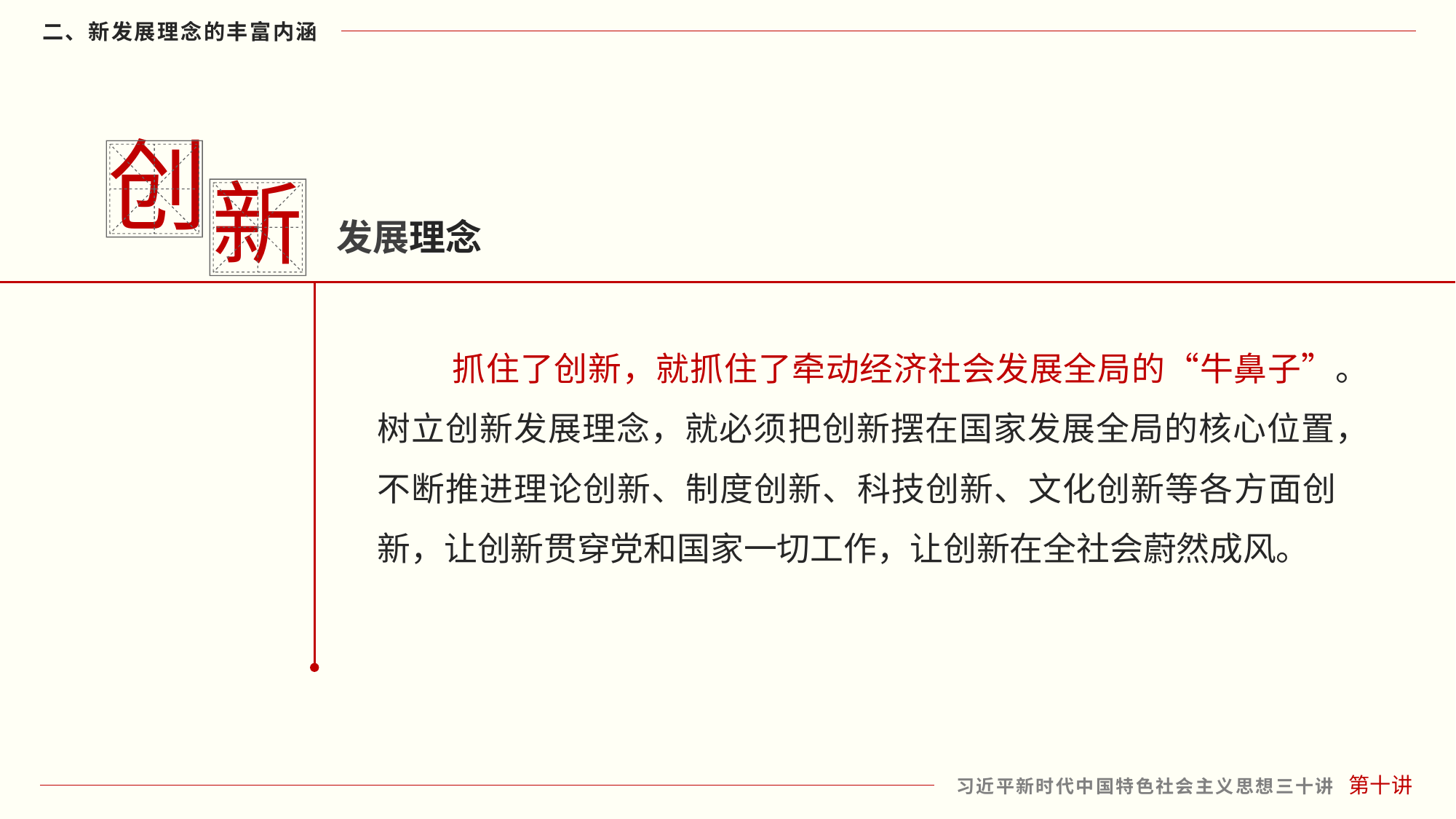

创

新

发展理念
抓住了创新，就抓住了牵动经济社会发展全局的“牛鼻子”。树立创新发展理念，就必须把创新摆在国家发展全局的核心位置，不断推进理论创新、制度创新、科技创新、文化创新等各方面创新，让创新贯穿党和国家一切工作，让创新在全社会蔚然成风。